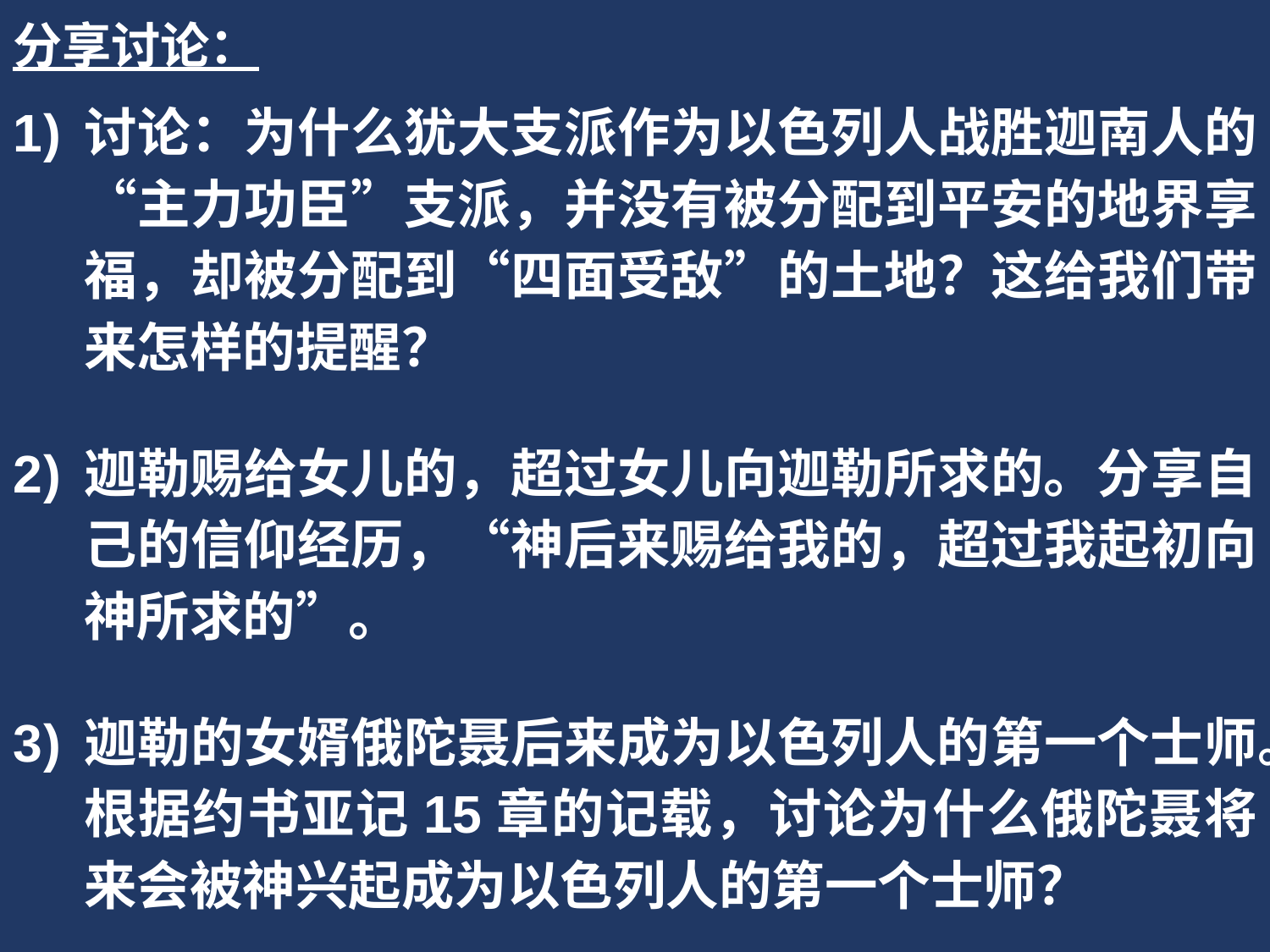

分享讨论：
讨论：为什么犹大支派作为以色列人战胜迦南人的 “主力功臣”支派，并没有被分配到平安的地界享福，却被分配到“四面受敌”的土地？这给我们带来怎样的提醒？

迦勒赐给女儿的，超过女儿向迦勒所求的。分享自己的信仰经历，“神后来赐给我的，超过我起初向神所求的”。

迦勒的女婿俄陀聂后来成为以色列人的第一个士师。根据约书亚记15章的记载，讨论为什么俄陀聂将来会被神兴起成为以色列人的第一个士师？